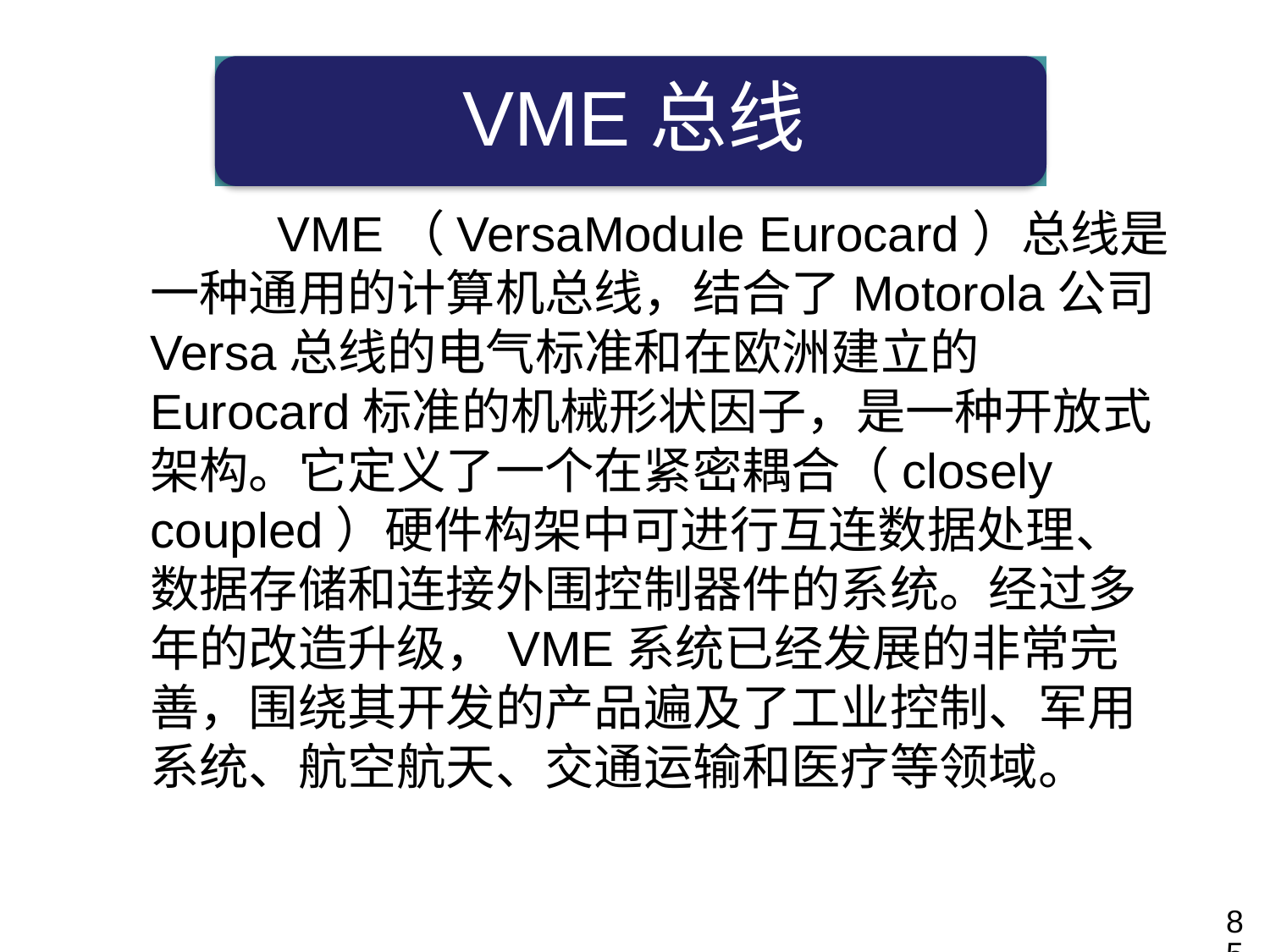

VME总线
		VME（VersaModule Eurocard）总线是一种通用的计算机总线，结合了Motorola公司Versa总线的电气标准和在欧洲建立的Eurocard标准的机械形状因子，是一种开放式架构。它定义了一个在紧密耦合（closely coupled）硬件构架中可进行互连数据处理、数据存储和连接外围控制器件的系统。经过多年的改造升级，VME系统已经发展的非常完善，围绕其开发的产品遍及了工业控制、军用系统、航空航天、交通运输和医疗等领域。
85